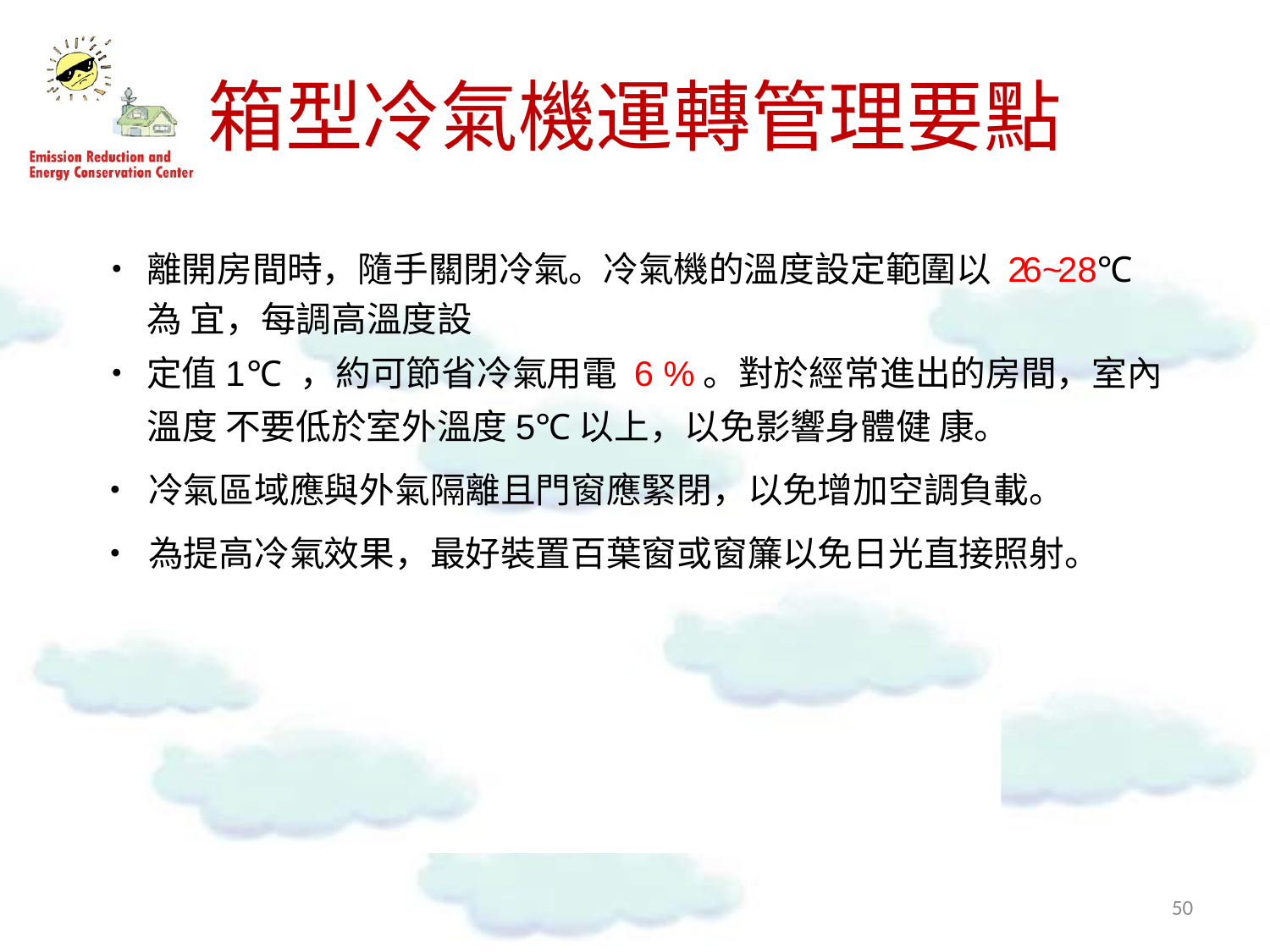

# 箱型冷氣機運轉管理要點
•	離開房間時，隨手關閉冷氣。冷氣機的溫度設定範圍以 26~28℃ 為 宜，每調高溫度設
•	定值1℃ ，約可節省冷氣用電 6 %。對於經常進出的房間，室內溫度 不要低於室外溫度5℃以上，以免影響身體健 康。
•	冷氣區域應與外氣隔離且門窗應緊閉，以免增加空調負載。
•	為提高冷氣效果，最好裝置百葉窗或窗簾以免日光直接照射。
50